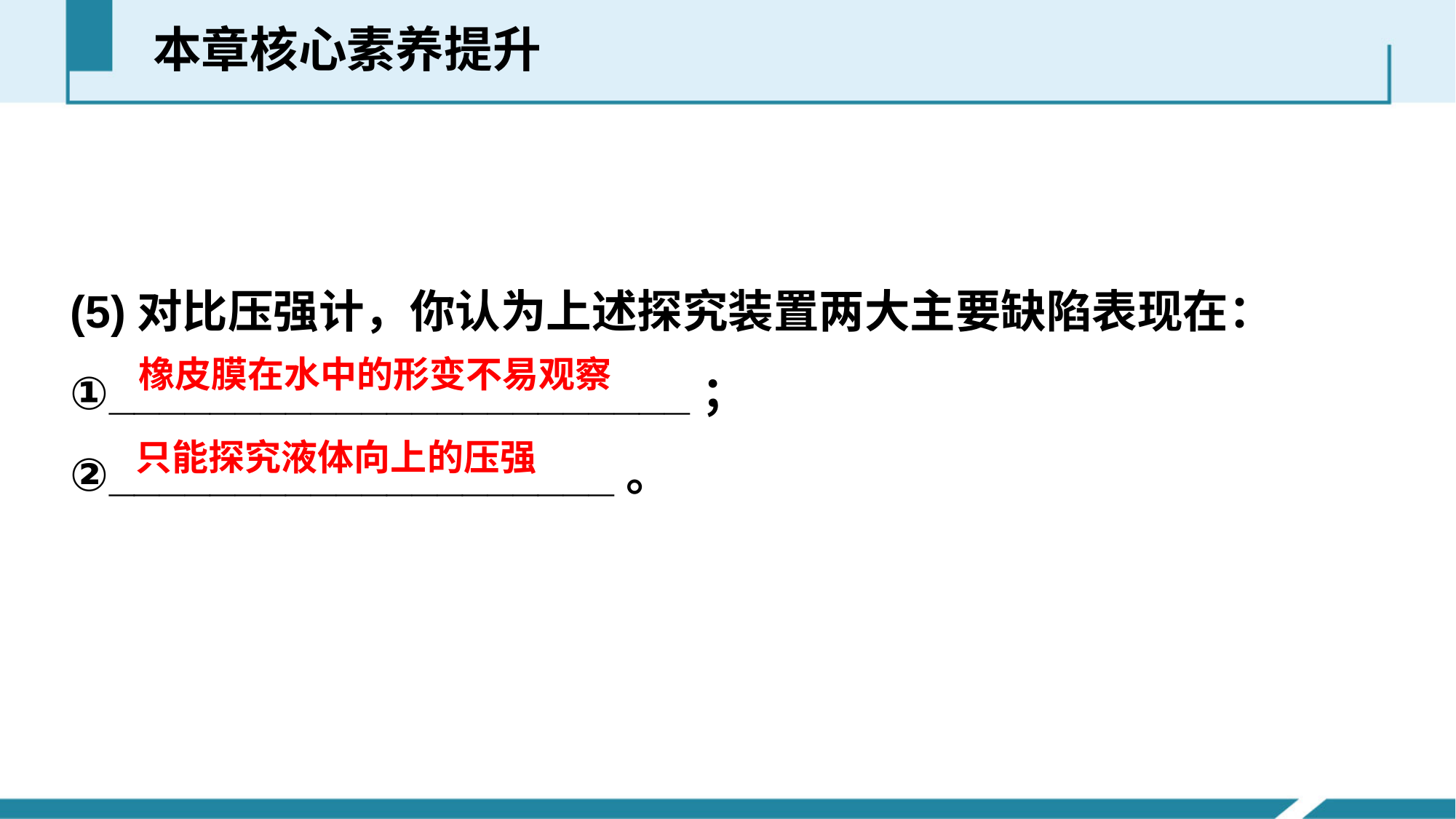

本章核心素养提升
(5)对比压强计，你认为上述探究装置两大主要缺陷表现在：
①_______________________；
②____________________。
橡皮膜在水中的形变不易观察
只能探究液体向上的压强